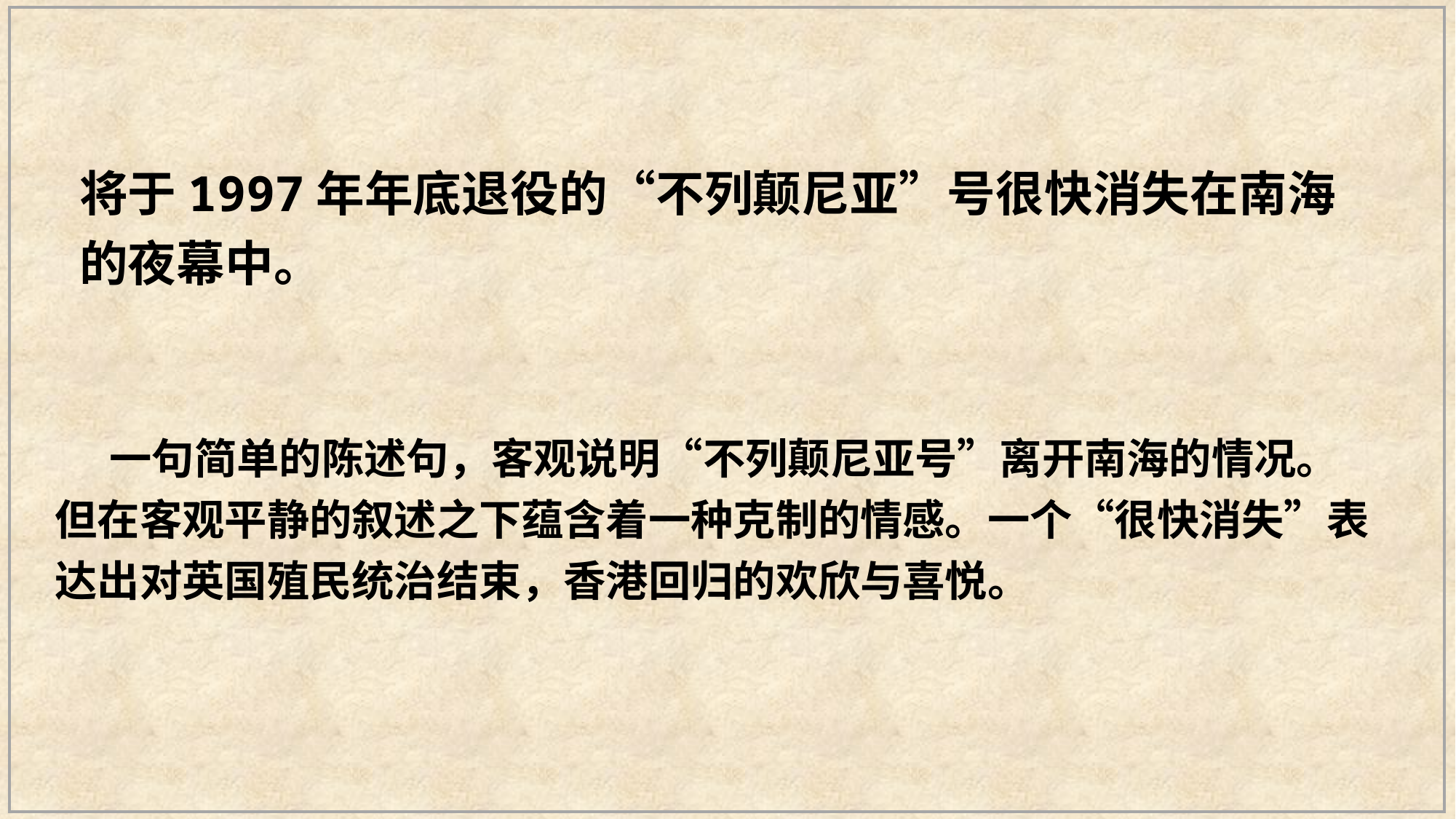

将于1997年年底退役的“不列颠尼亚”号很快消失在南海的夜幕中。
一句简单的陈述句，客观说明“不列颠尼亚号”离开南海的情况。但在客观平静的叙述之下蕴含着一种克制的情感。一个“很快消失”表达出对英国殖民统治结束，香港回归的欢欣与喜悦。